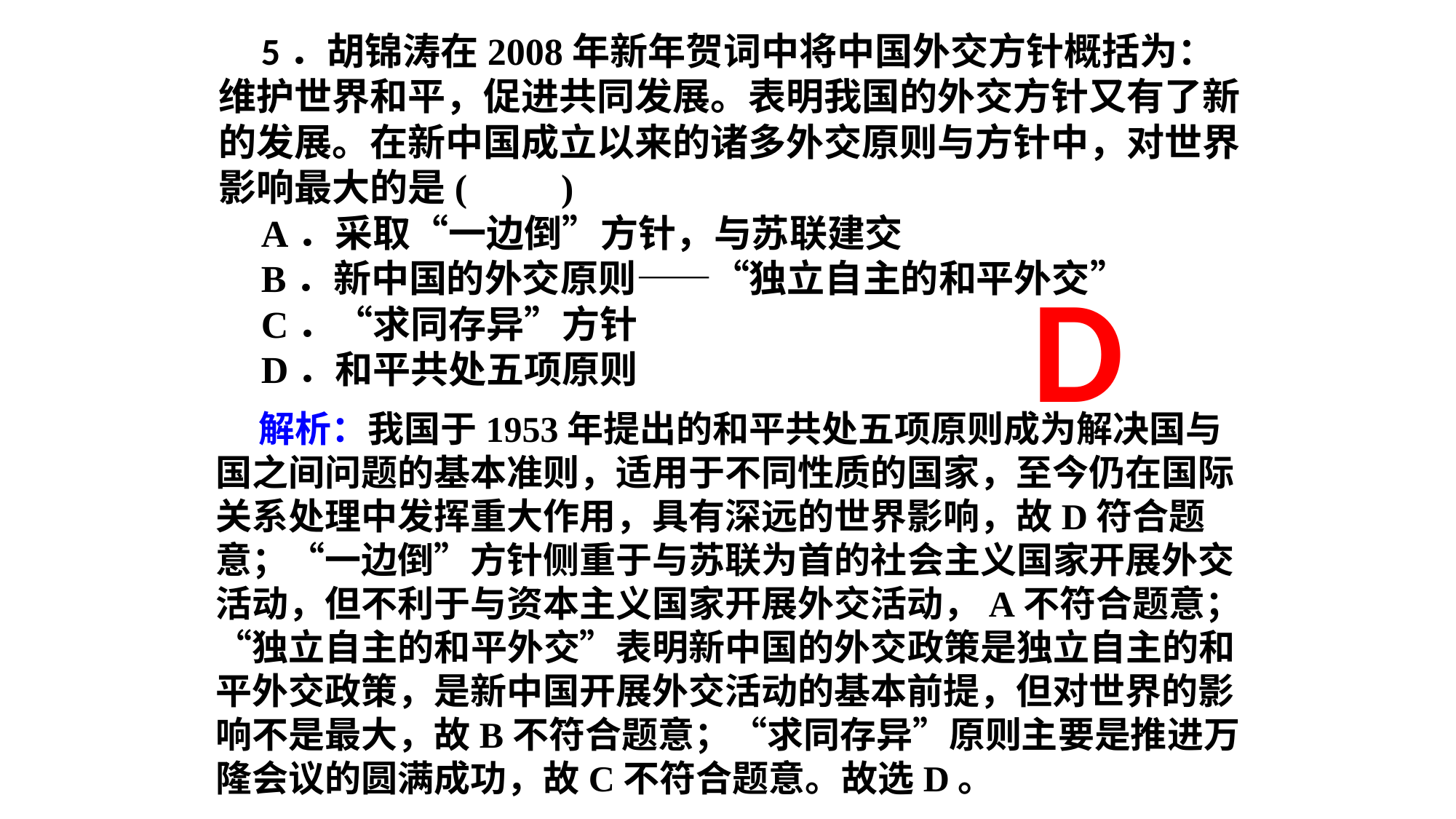

5．胡锦涛在2008年新年贺词中将中国外交方针概括为：维护世界和平，促进共同发展。表明我国的外交方针又有了新的发展。在新中国成立以来的诸多外交原则与方针中，对世界影响最大的是(　　)
A．采取“一边倒”方针，与苏联建交
B．新中国的外交原则——“独立自主的和平外交”
C．“求同存异”方针
D．和平共处五项原则
D
解析：我国于1953年提出的和平共处五项原则成为解决国与国之间问题的基本准则，适用于不同性质的国家，至今仍在国际关系处理中发挥重大作用，具有深远的世界影响，故D符合题意；“一边倒”方针侧重于与苏联为首的社会主义国家开展外交活动，但不利于与资本主义国家开展外交活动，A不符合题意；“独立自主的和平外交”表明新中国的外交政策是独立自主的和平外交政策，是新中国开展外交活动的基本前提，但对世界的影响不是最大，故B不符合题意；“求同存异”原则主要是推进万隆会议的圆满成功，故C不符合题意。故选D。